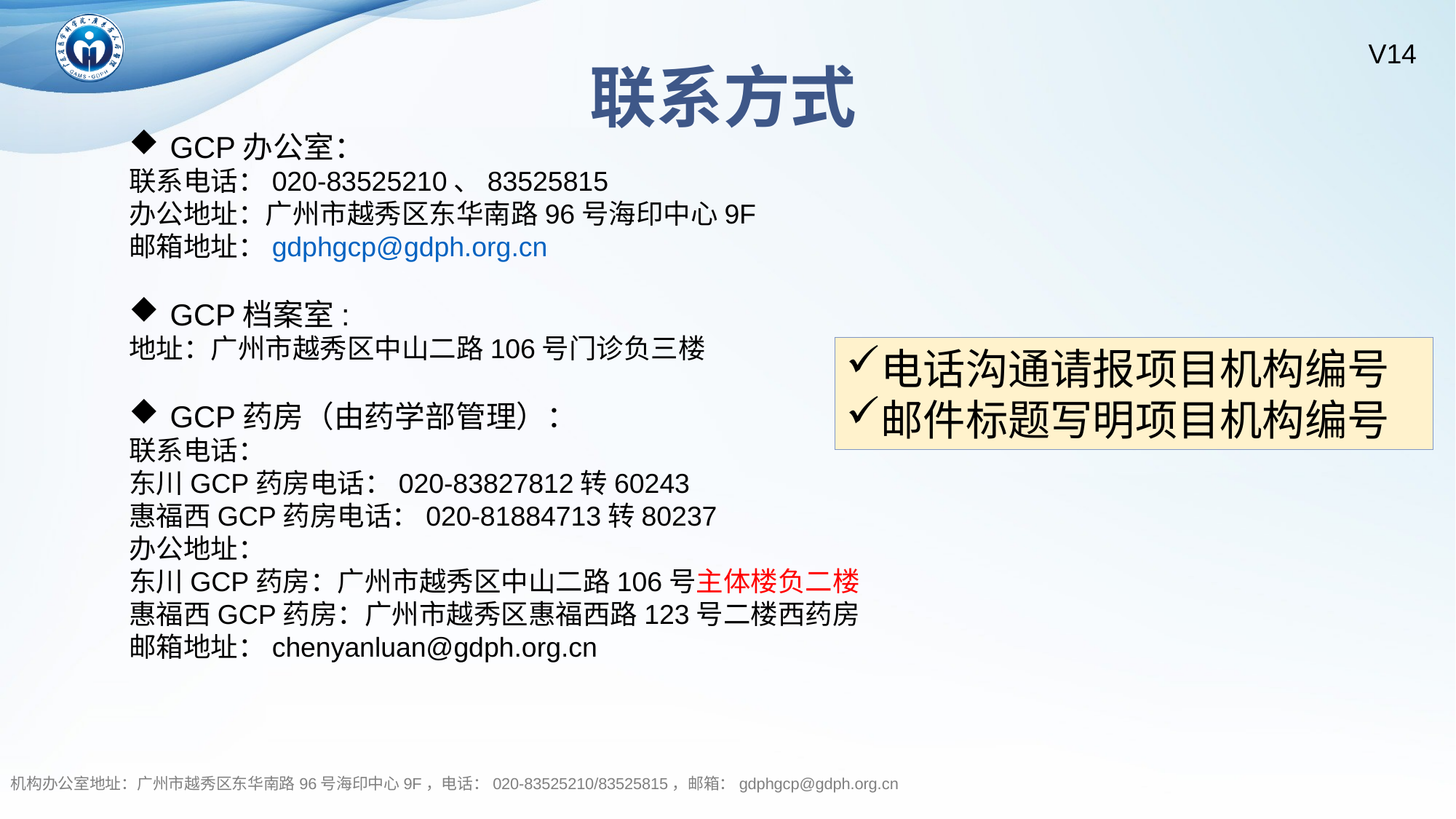

联系方式
GCP办公室：
联系电话：020-83525210、83525815
办公地址：广州市越秀区东华南路96号海印中心9F
邮箱地址：gdphgcp@gdph.org.cn

GCP档案室:
地址：广州市越秀区中山二路106号门诊负三楼

GCP药房（由药学部管理）：
联系电话：
东川GCP药房电话：020-83827812转60243
惠福西GCP药房电话：020-81884713转80237
办公地址：
东川GCP药房：广州市越秀区中山二路106号主体楼负二楼
惠福西GCP药房：广州市越秀区惠福西路123号二楼西药房
邮箱地址：chenyanluan@gdph.org.cn
电话沟通请报项目机构编号
邮件标题写明项目机构编号
机构办公室地址：广州市越秀区东华南路96号海印中心9F，电话：020-83525210/83525815，邮箱：gdphgcp@gdph.org.cn
5